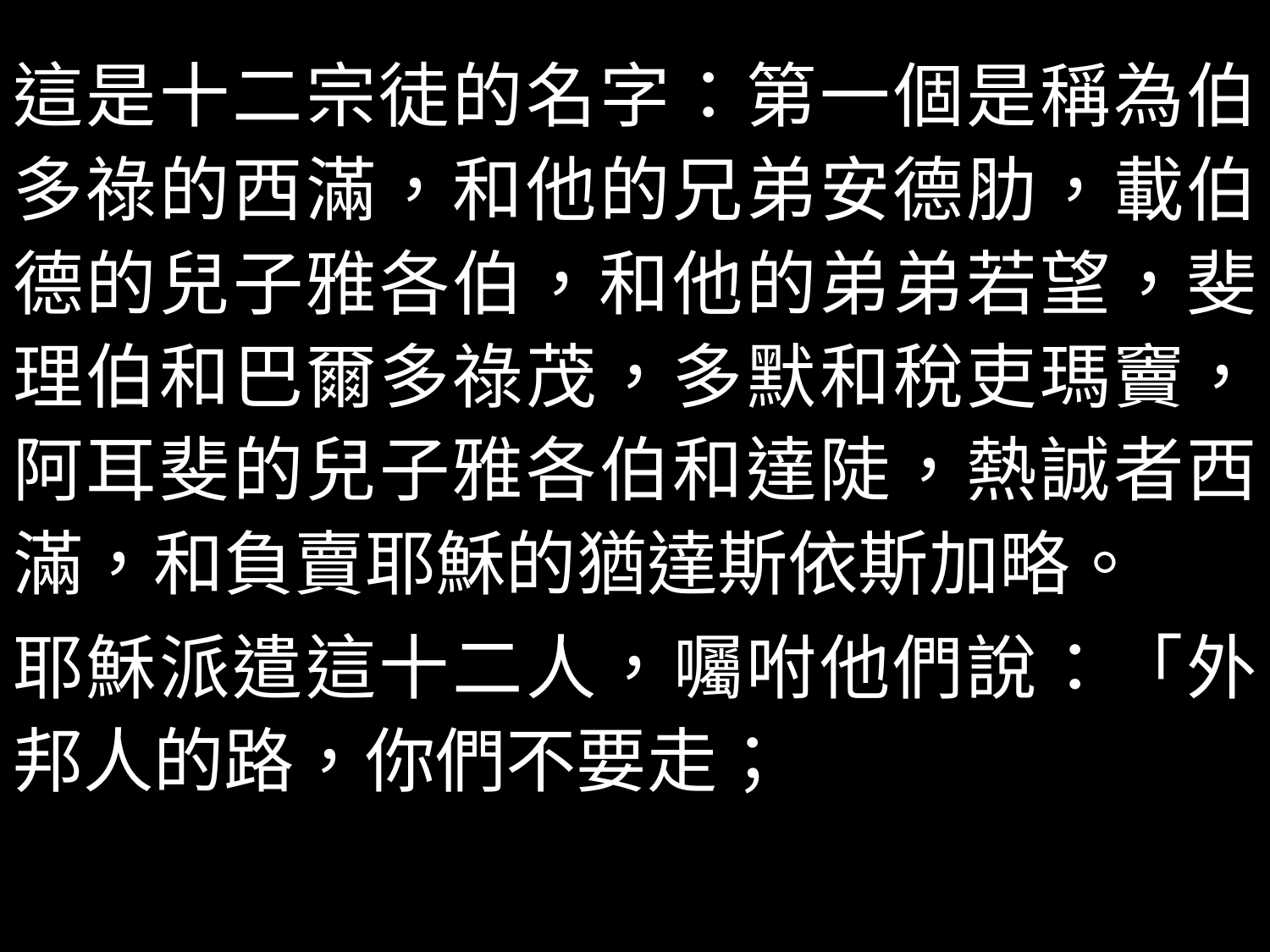

這是十二宗徒的名字：第一個是稱為伯多祿的西滿，和他的兄弟安德肋，載伯德的兒子雅各伯，和他的弟弟若望，斐理伯和巴爾多祿茂，多默和稅吏瑪竇，阿耳斐的兒子雅各伯和達陡，熱誠者西滿，和負賣耶穌的猶達斯依斯加略。
耶穌派遣這十二人，囑咐他們說：「外邦人的路，你們不要走；